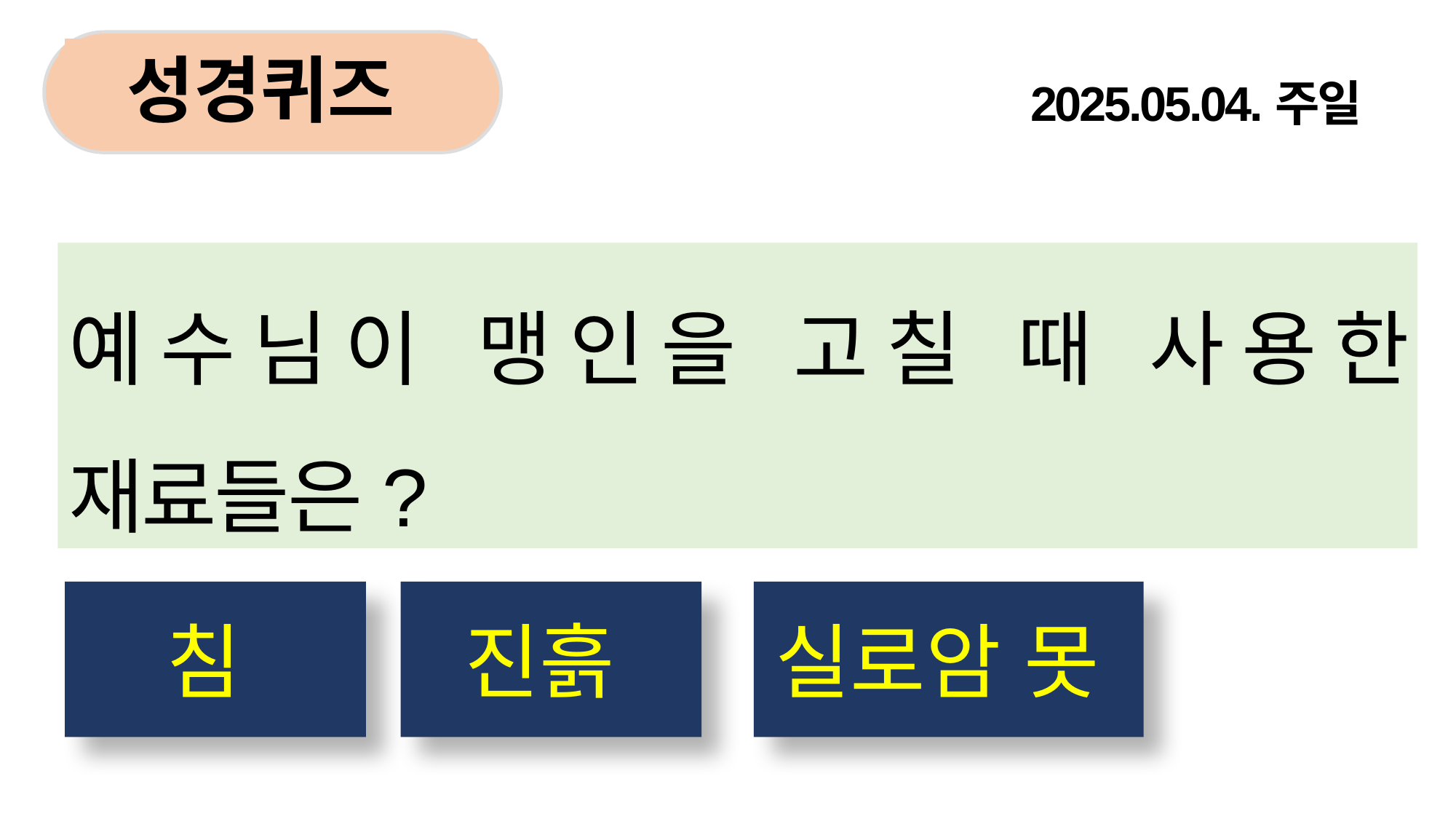

성경퀴즈
2025.05.04.주일
예수님이 맹인을 고칠 때 사용한 재료들은?
침
진흙
실로암 못